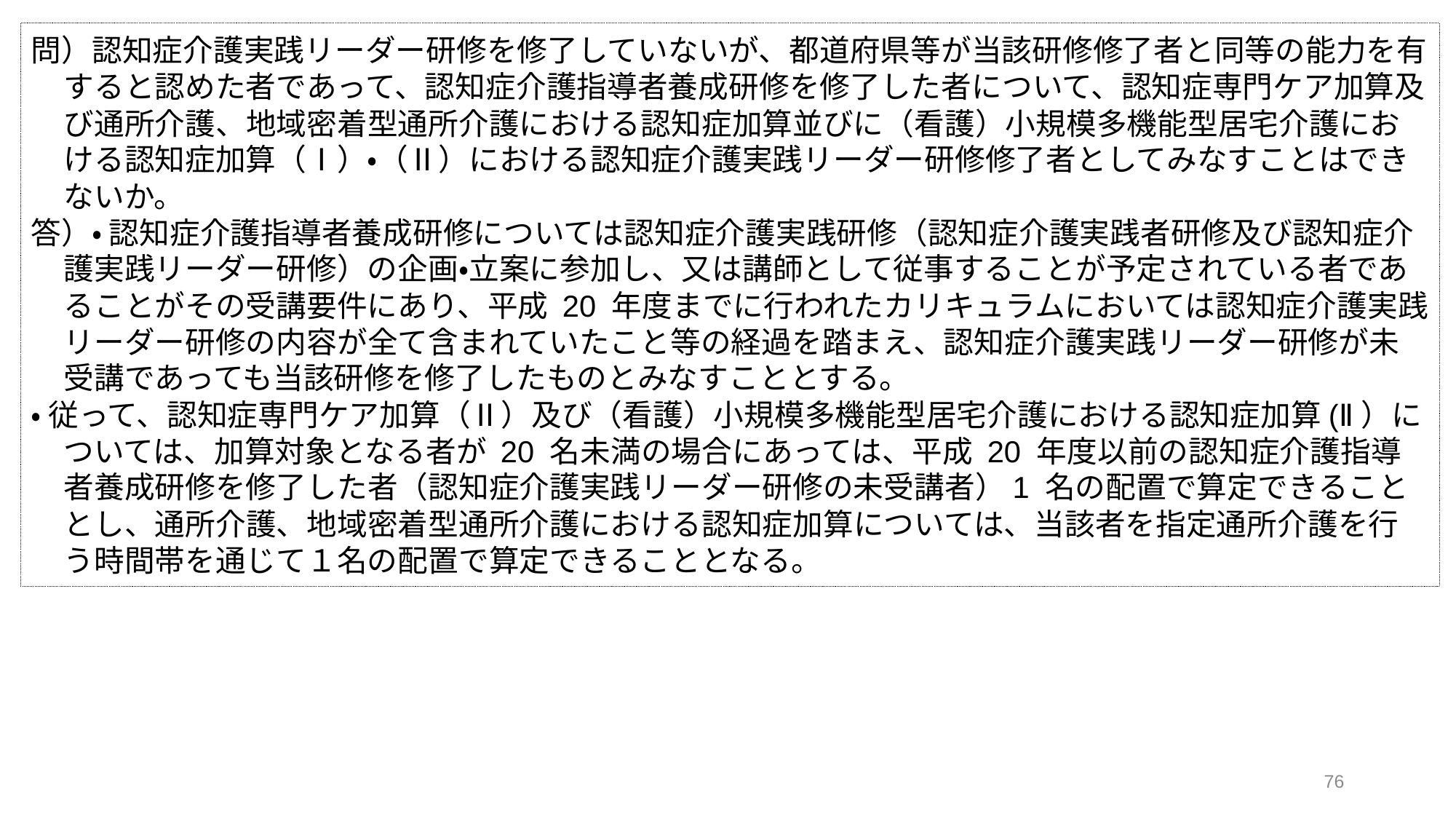

問）認知症介護実践リーダー研修を修了していないが、都道府県等が当該研修修了者と同等の能力を有すると認めた者であって、認知症介護指導者養成研修を修了した者について、認知症専門ケア加算及び通所介護、地域密着型通所介護における認知症加算並びに（看護）小規模多機能型居宅介護における認知症加算（Ⅰ）・（Ⅱ）における認知症介護実践リーダー研修修了者としてみなすことはできないか。
答）・ 認知症介護指導者養成研修については認知症介護実践研修（認知症介護実践者研修及び認知症介護実践リーダー研修）の企画・立案に参加し、又は講師として従事することが予定されている者であることがその受講要件にあり、平成 20 年度までに行われたカリキュラムにおいては認知症介護実践リーダー研修の内容が全て含まれていたこと等の経過を踏まえ、認知症介護実践リーダー研修が未受講であっても当該研修を修了したものとみなすこととする。
・ 従って、認知症専門ケア加算（Ⅱ）及び（看護）小規模多機能型居宅介護における認知症加算(Ⅱ）については、加算対象となる者が 20 名未満の場合にあっては、平成 20 年度以前の認知症介護指導者養成研修を修了した者（認知症介護実践リーダー研修の未受講者）1 名の配置で算定できることとし、通所介護、地域密着型通所介護における認知症加算については、当該者を指定通所介護を行う時間帯を通じて１名の配置で算定できることとなる。
76